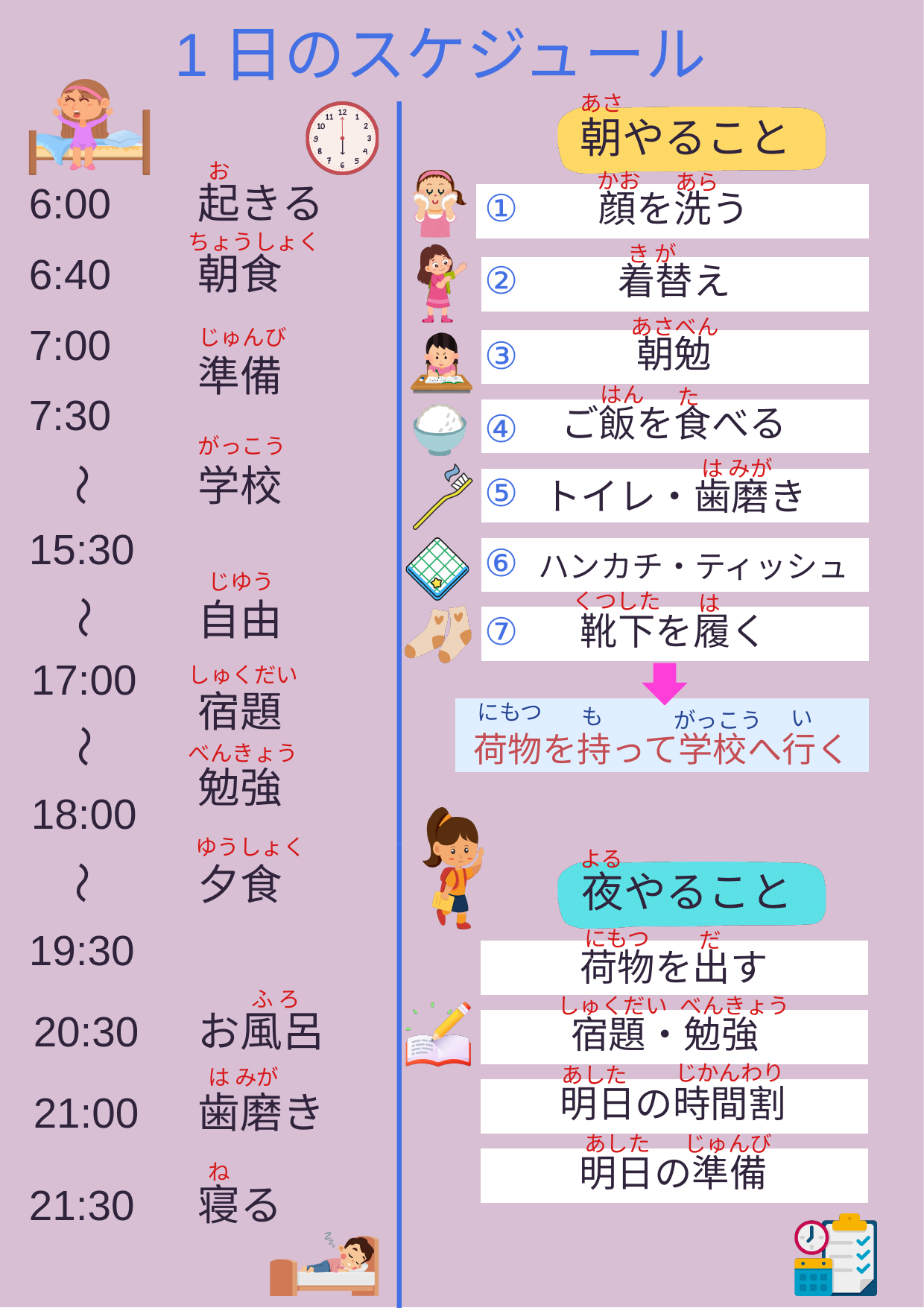

1日のスケジュール

あさ

朝やること
お

かお
あら

6:00
起きる
①
顔を洗う
ちょうしょく

き が

6:40
朝食
②
着替え
あさべん

じゅんび
7:00

朝勉
③
準備
はん
た

7:30

ご飯を食べる
④
がっこう
は みが

学校
〜
⑤
トイレ・歯磨き
15:30

⑥
ハンカチ・ティッシュ
じゆう
くつした
は

自由

〜
靴下を履く
⑦

17:00
しゅくだい
宿題

勉強

にもつ
も
い
がっこう
荷物を持って学校へ行く
〜
べんきょう
18:00

ゆうしょく

よる

夕食
夜やること
〜
にもつ
だ
19:30

荷物を出す
ふ ろ
しゅくだい
べんきょう

20:30
お風呂
宿題・勉強
じかんわり
あした
は みが

明日の時間割
21:00
歯磨き
あした
じゅんび

明日の準備
ね
21:30
寝る